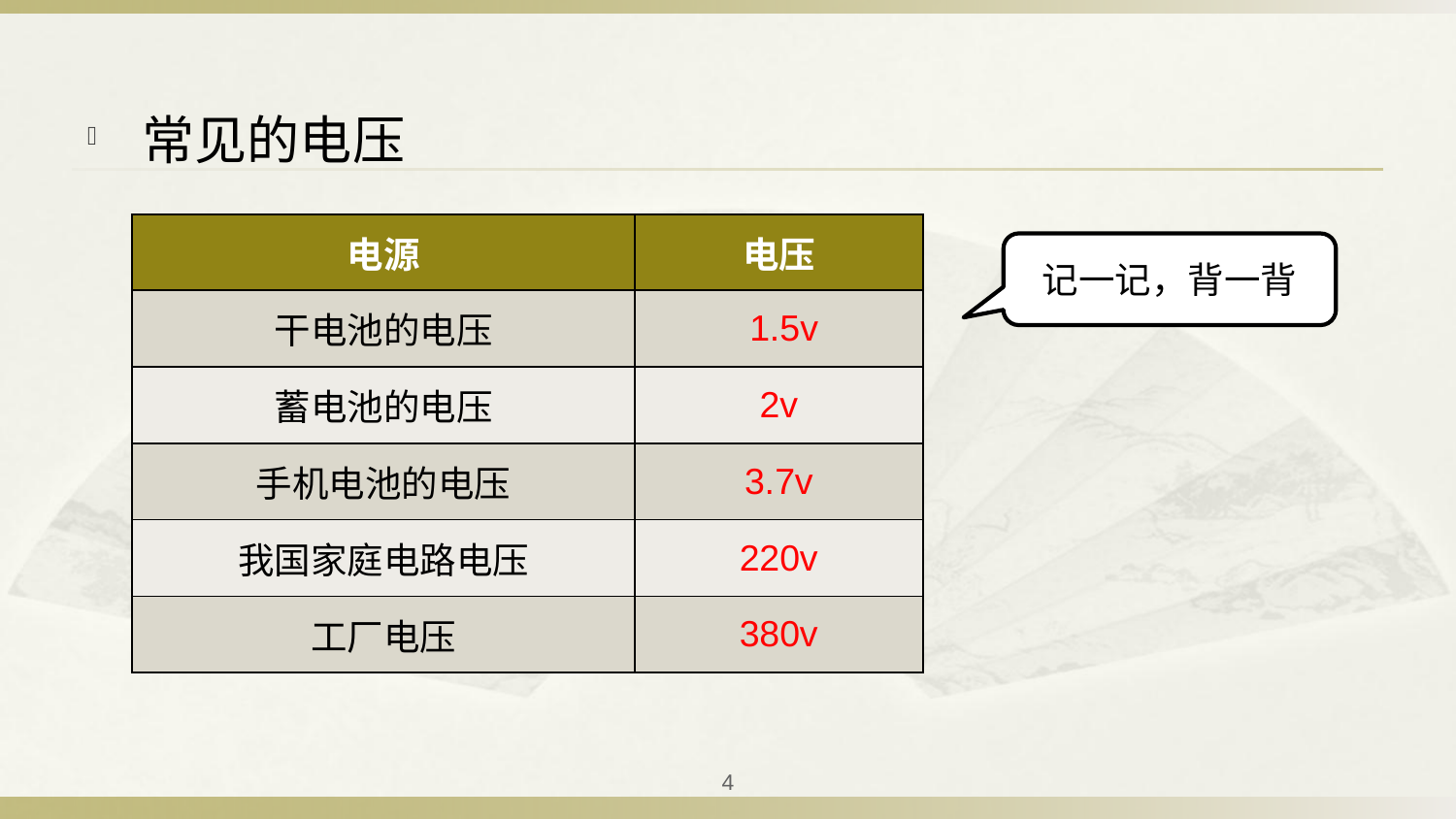

常见的电压
| 电源 | 电压 |
| --- | --- |
| 干电池的电压 | 1.5v |
| 蓄电池的电压 | 2v |
| 手机电池的电压 | 3.7v |
| 我国家庭电路电压 | 220v |
| 工厂电压 | 380v |
记一记，背一背
4